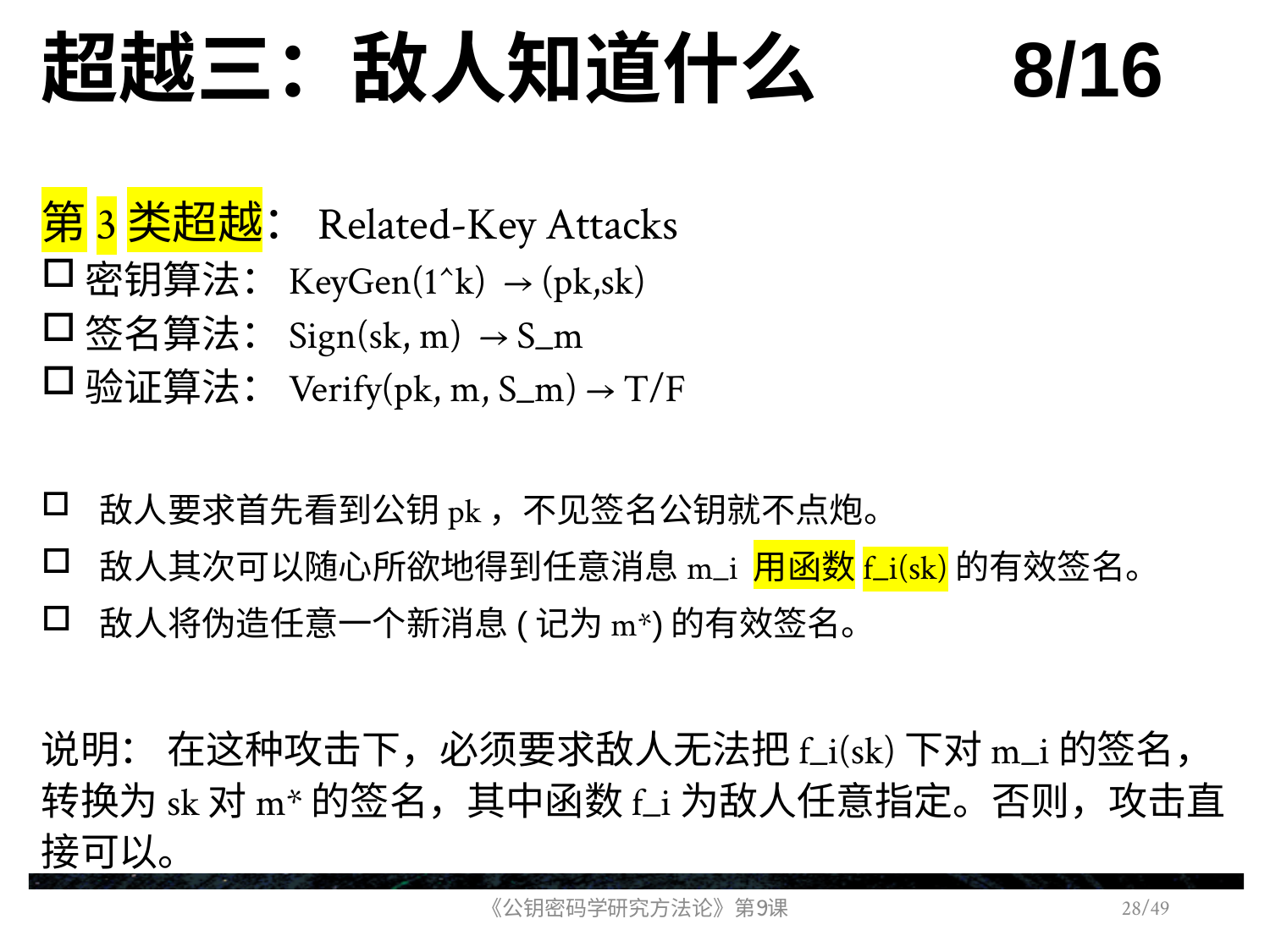

# 超越三：敌人知道什么          8/16
第3类超越：Related-Key Attacks
密钥算法：KeyGen(1^k)  → (pk,sk)
签名算法：Sign(sk, m)  → S_m
验证算法：Verify(pk, m, S_m) → T/F

 敌人要求首先看到公钥pk，不见签名公钥就不点炮。
敌人其次可以随心所欲地得到任意消息m_i 用函数f_i(sk)的有效签名。
敌人将伪造任意一个新消息(记为m*)的有效签名。

说明： 在这种攻击下，必须要求敌人无法把f_i(sk)下对m_i的签名，转换为sk对m*的签名，其中函数f_i为敌人任意指定。否则，攻击直接可以。
《公钥密码学研究方法论》第9课
28/49